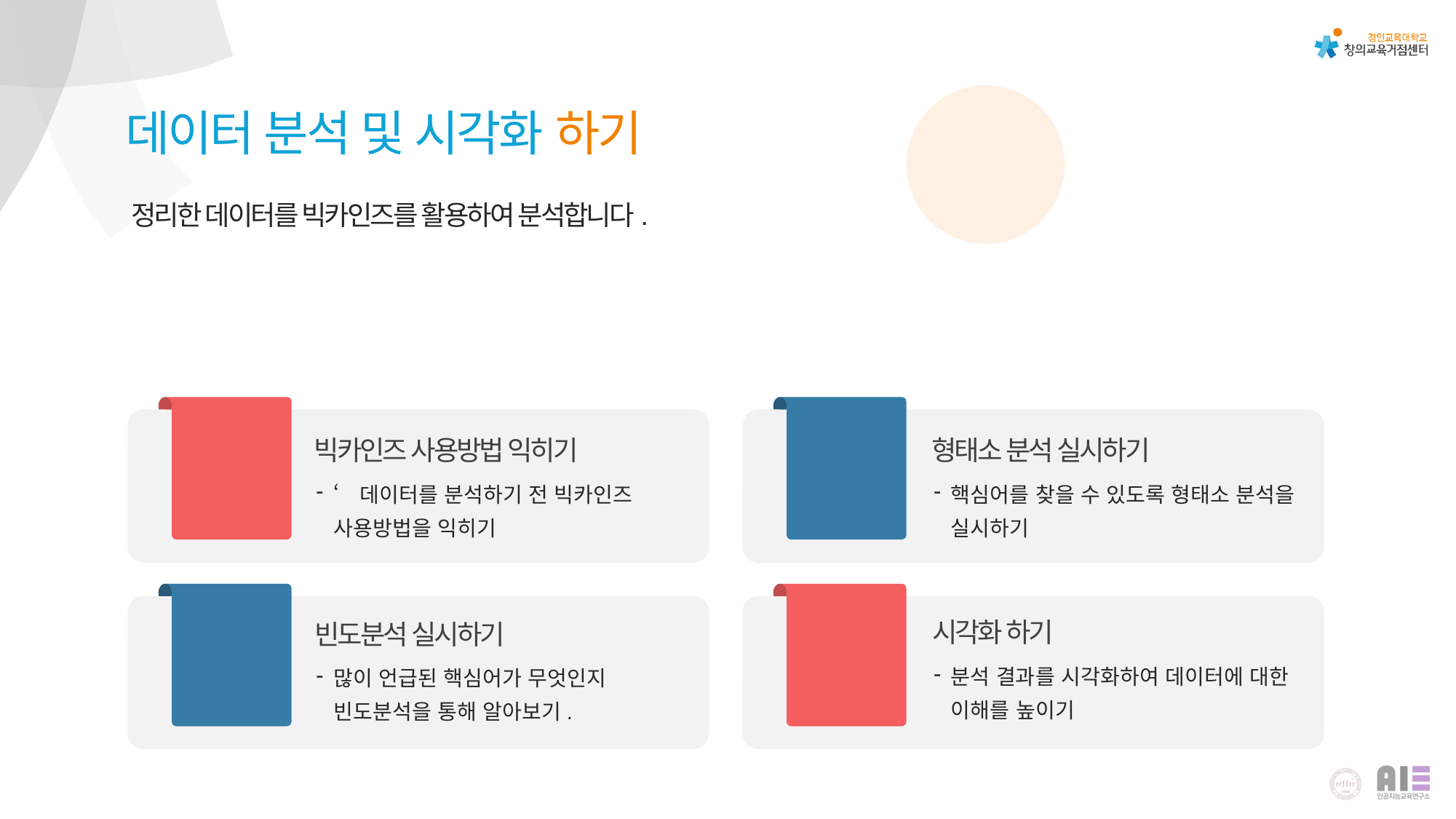

데이터 분석 및 시각화 하기
정리한 데이터를 빅카인즈를 활용하여 분석합니다.

01

빅카인즈 사용방법 익히기
‘데이터를 분석하기 전 빅카인즈 사용방법을 익히기

02

형태소 분석 실시하기
핵심어를 찾을 수 있도록 형태소 분석을 실시하기

03

빈도분석 실시하기
많이 언급된 핵심어가 무엇인지 빈도분석을 통해 알아보기.

04

시각화 하기
분석 결과를 시각화하여 데이터에 대한 이해를 높이기